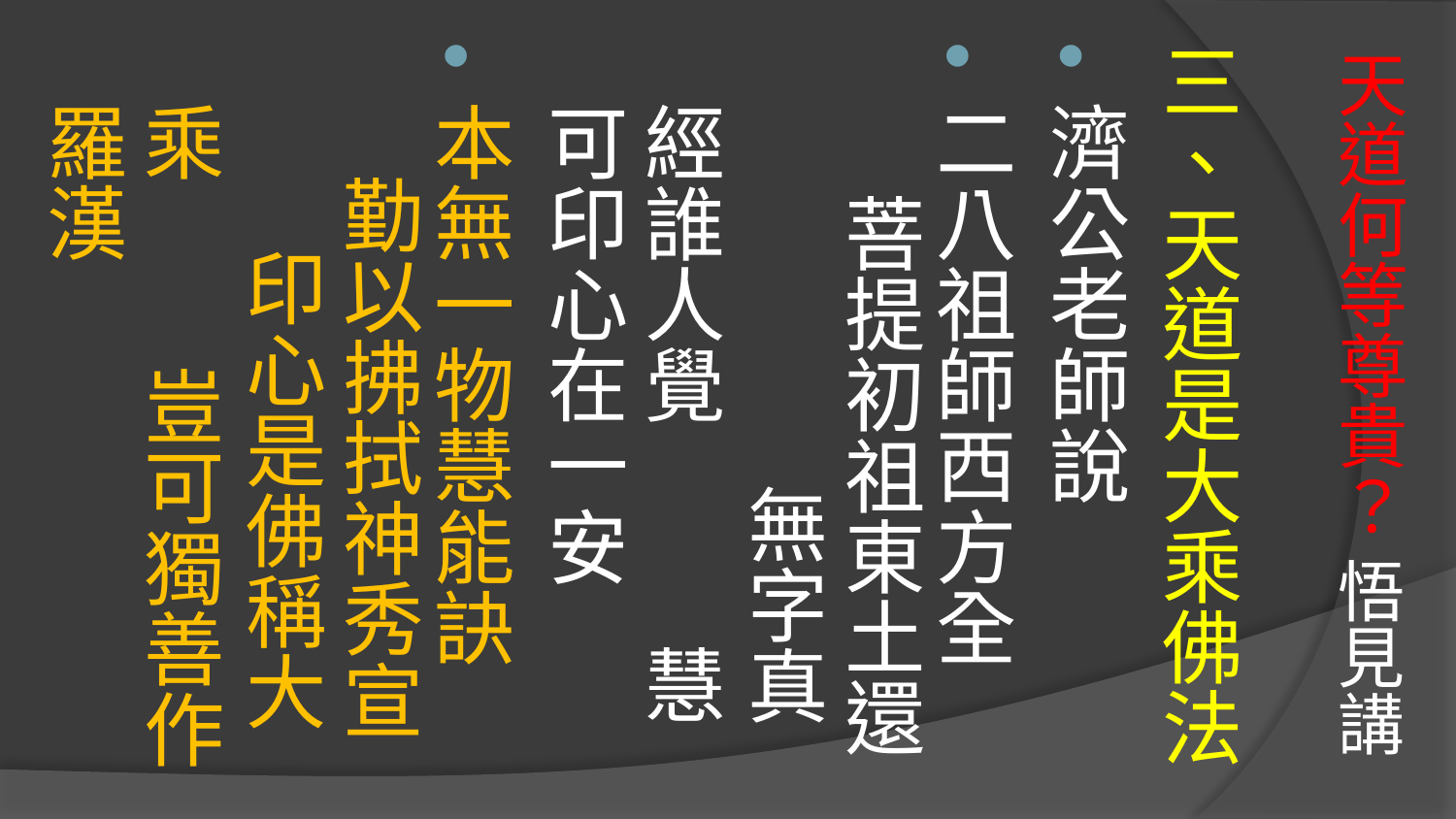

# 天道何等尊貴？ 悟見講
三、天道是大乘佛法
濟公老師說
二八祖師西方全            菩提初祖東土還                       無字真經誰人覺            慧可印心在一安
本無一物慧能訣           勤以拂拭神秀宣           印心是佛稱大乘          豈可獨善作羅漢